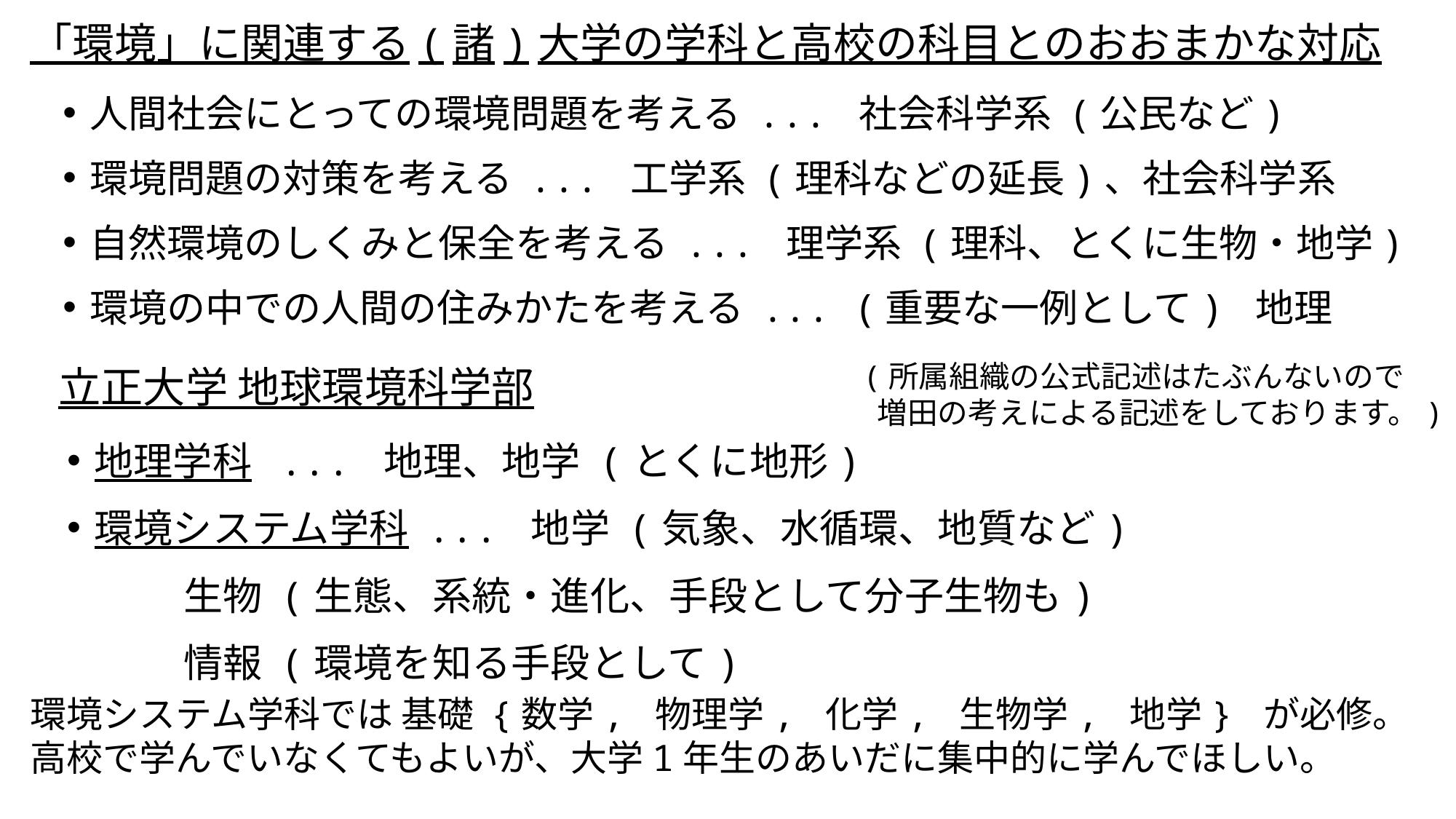

# 「環境」に関連する(諸)大学の学科と高校の科目とのおおまかな対応
人間社会にとっての環境問題を考える ... 社会科学系 (公民など)
環境問題の対策を考える ... 工学系 (理科などの延長)、社会科学系
自然環境のしくみと保全を考える ... 理学系 (理科、とくに生物・地学)
環境の中での人間の住みかたを考える ... (重要な一例として) 地理
(所属組織の公式記述はたぶんないので
 増田の考えによる記述をしております。)
立正大学 地球環境科学部
地理学科  ... 地理、地学 (とくに地形)
環境システム学科 ... 地学 (気象、水循環、地質など)
            生物 (生態、系統・進化、手段として分子生物も)
            情報 (環境を知る手段として)
環境システム学科では 基礎 {数学, 物理学, 化学, 生物学, 地学} が必修。
高校で学んでいなくてもよいが、大学1年生のあいだに集中的に学んでほしい。